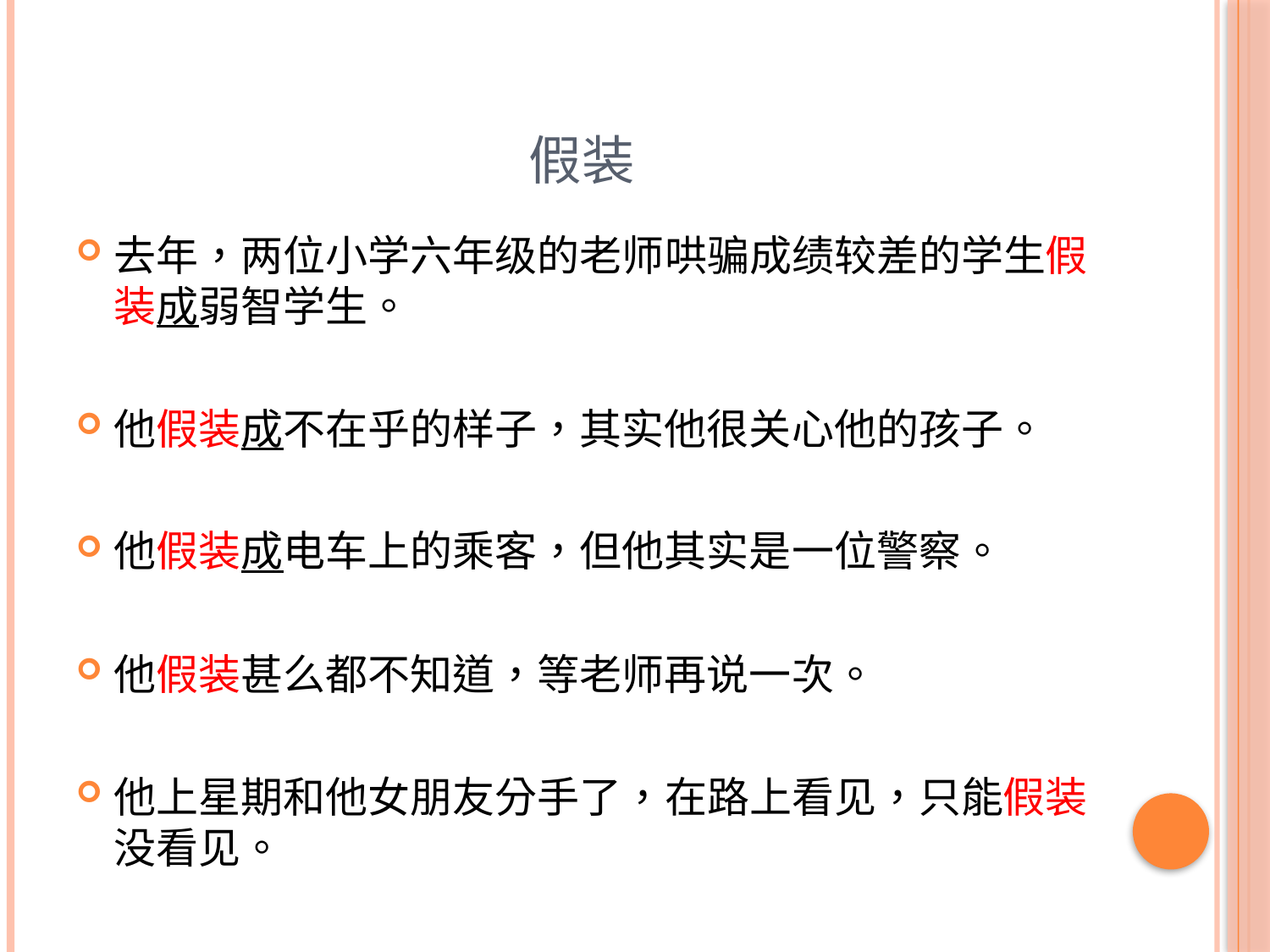

# 假装
去年，两位小学六年级的老师哄骗成绩较差的学生假装成弱智学生。

他假装成不在乎的样子，其实他很关心他的孩子。

他假装成电车上的乘客，但他其实是一位警察。

他假装甚么都不知道，等老师再说一次。

他上星期和他女朋友分手了，在路上看见，只能假装没看见。